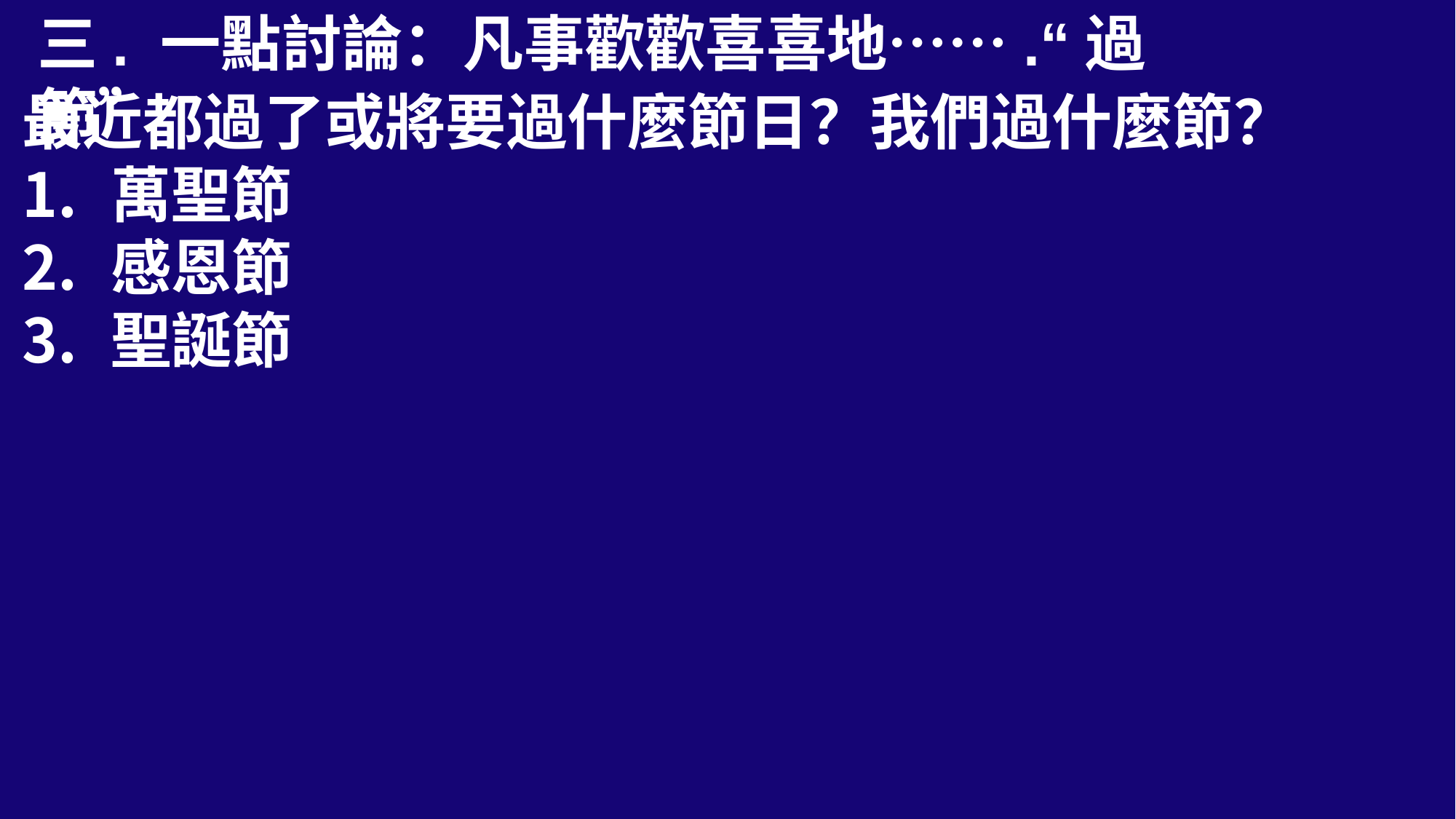

三. 一點討論：凡事歡歡喜喜地…….“過節”
最近都過了或將要過什麼節日？我們過什麼節？
萬聖節
感恩節
聖誕節